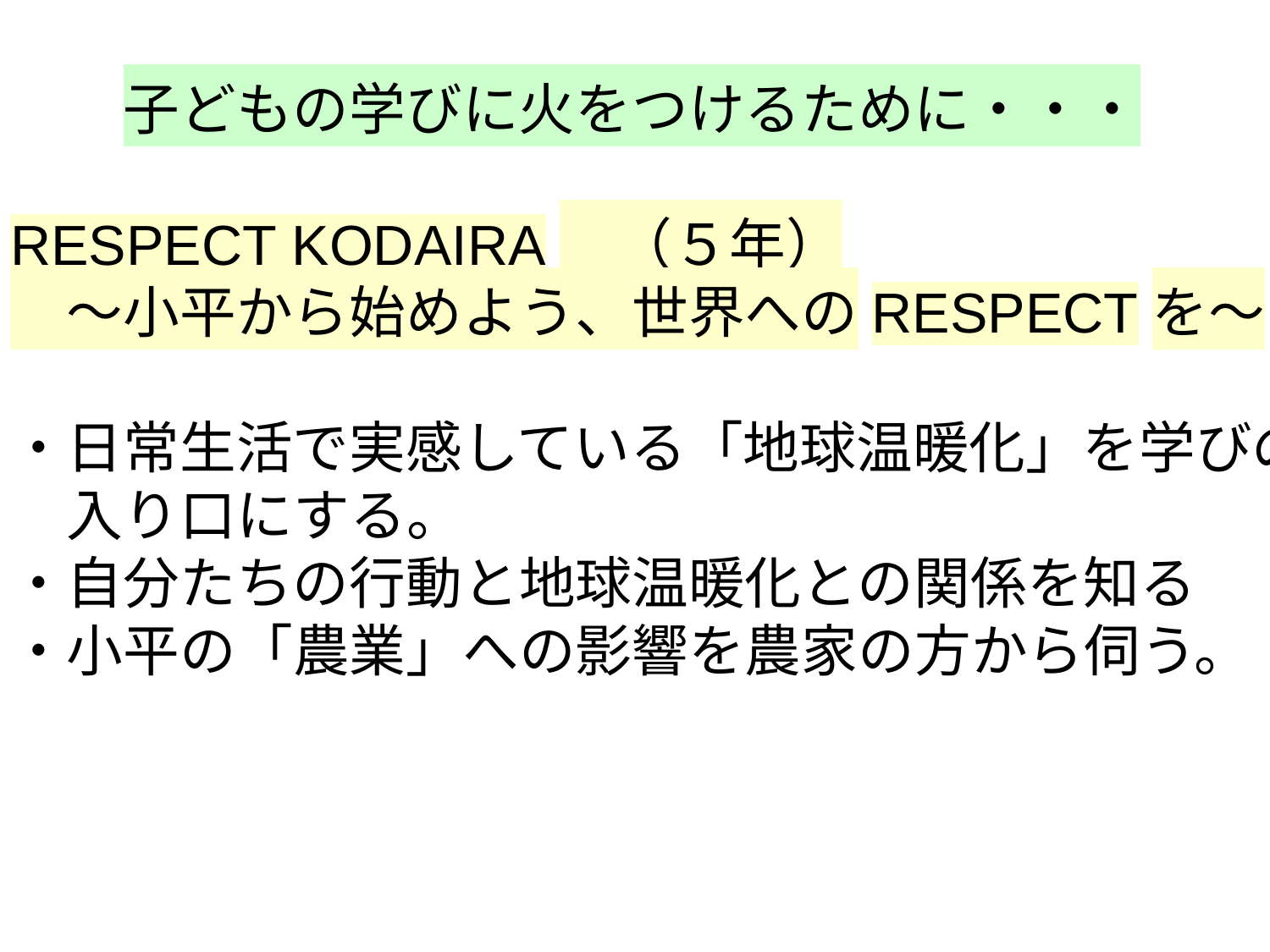

子どもの学びに火をつけるために・・・

RESPECT KODAIRA　（５年）
　～小平から始めよう、世界へのRESPECTを～

・日常生活で実感している「地球温暖化」を学びの
　入り口にする。
・自分たちの行動と地球温暖化との関係を知る
・小平の「農業」への影響を農家の方から伺う。